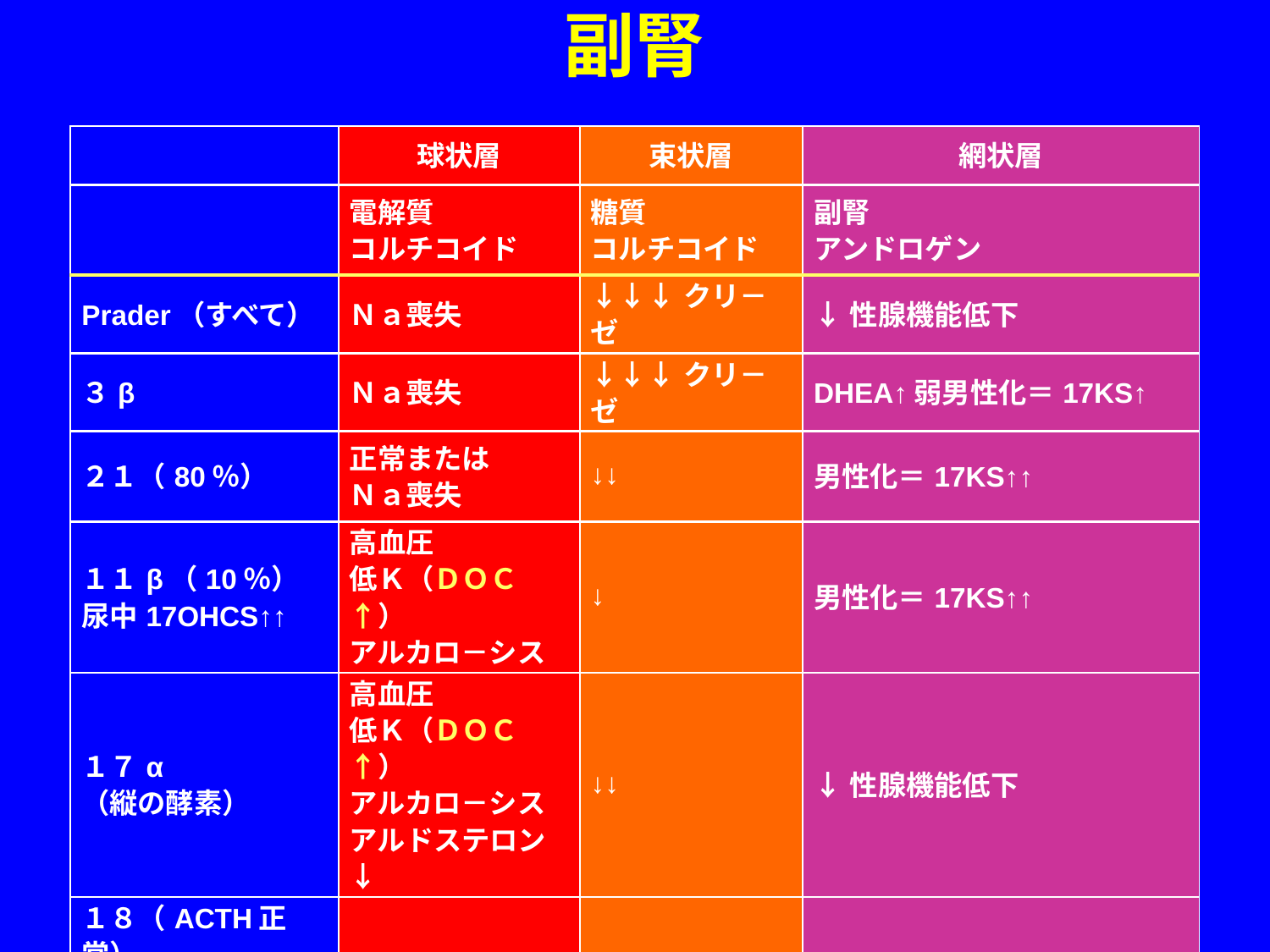

# 副腎
|  | 球状層 | 束状層 | 網状層 |
| --- | --- | --- | --- |
|  | 電解質 コルチコイド | 糖質 コルチコイド | 副腎 アンドロゲン |
| Prader（すべて） | Ｎａ喪失 | ↓↓↓クリ－ゼ | ↓性腺機能低下 |
| ３β | Ｎａ喪失 | ↓↓↓クリ－ゼ | DHEA↑弱男性化＝17KS↑ |
| ２１（80％） | 正常または Ｎａ喪失 | ↓↓ | 男性化＝17KS↑↑ |
| １１β（10％） 尿中17OHCS↑↑ | 高血圧 低Ｋ（ＤＯＣ↑） アルカロ－シス | ↓ | 男性化＝17KS↑↑ |
| １７α （縦の酵素） | 高血圧 低Ｋ（ＤＯＣ↑） アルカロ－シス アルドステロン↓ | ↓↓ | ↓性腺機能低下 |
| １８（ACTH正常） アルドステロン を作る酵素 | Ｎａ喪失 | 正常 | 正常 |